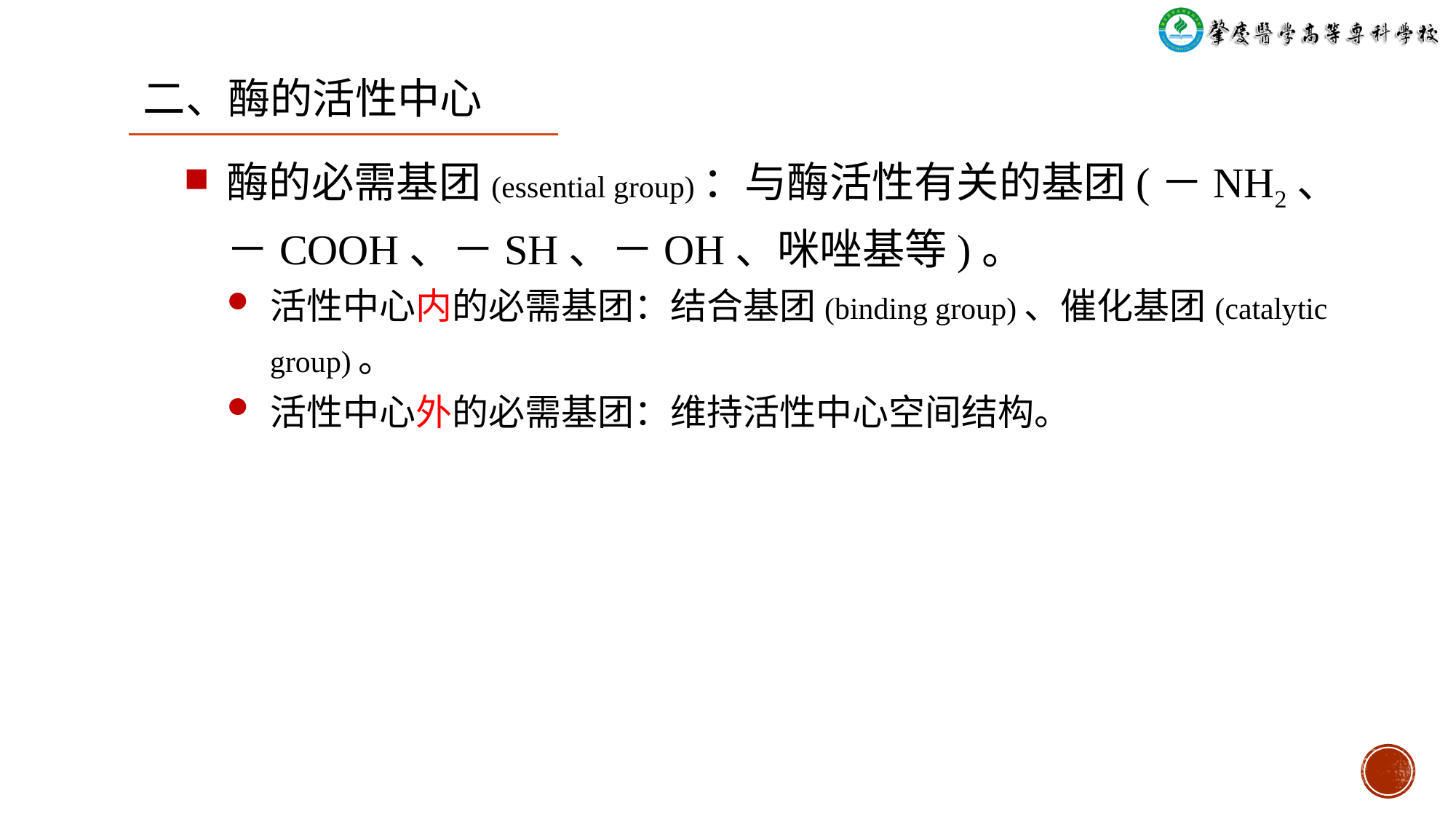

二、酶的活性中心
酶的必需基团(essential group)：与酶活性有关的基团(－NH2、－COOH、－SH、－OH、咪唑基等)。
活性中心内的必需基团：结合基团(binding group)、催化基团(catalytic group)。
活性中心外的必需基团：维持活性中心空间结构。